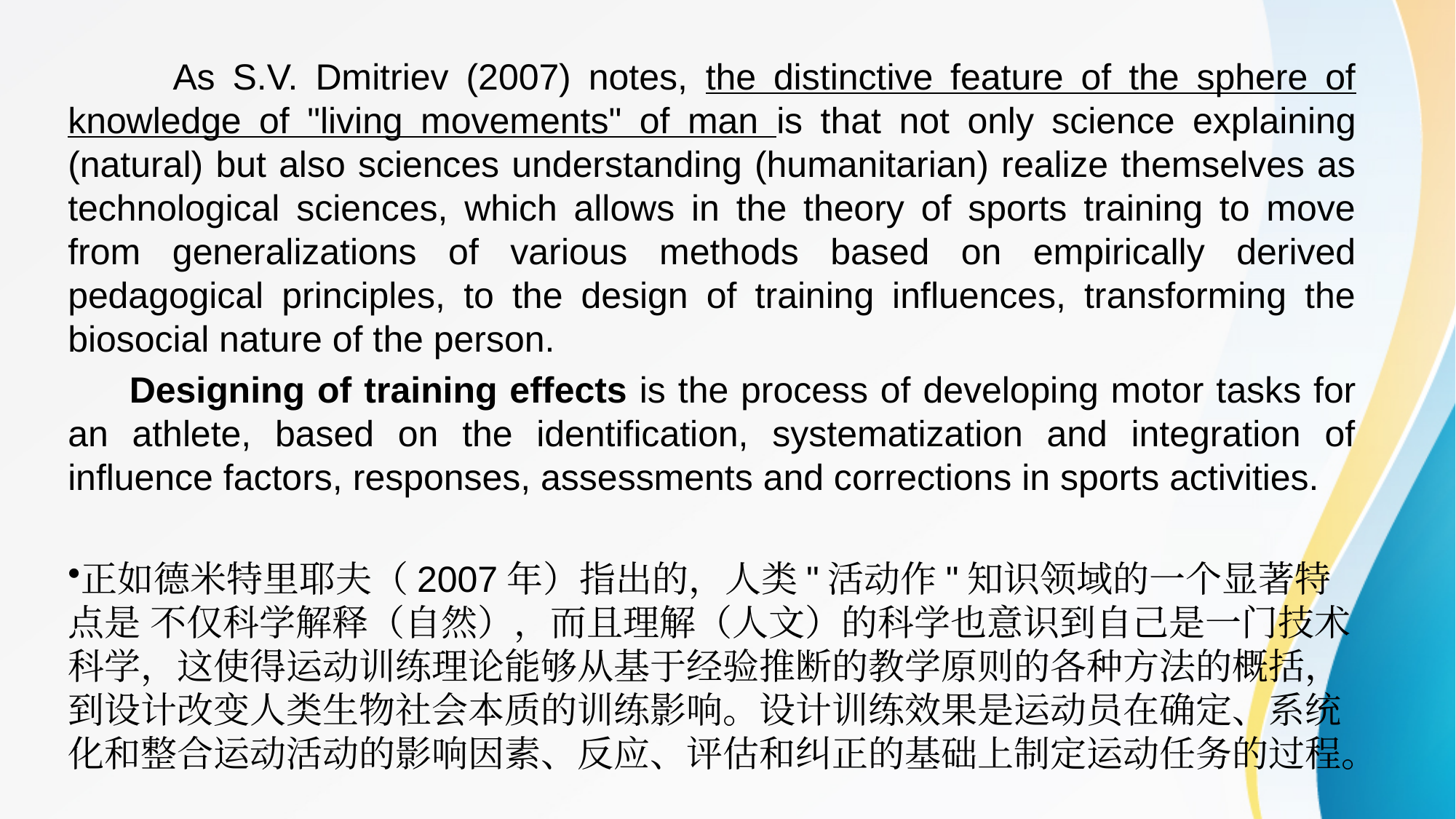

As S.V. Dmitriev (2007) notes, the distinctive feature of the sphere of knowledge of "living movements" of man is that not only science explaining (natural) but also sciences understanding (humanitarian) realize themselves as technological sciences, which allows in the theory of sports training to move from generalizations of various methods based on empirically derived pedagogical principles, to the design of training influences, transforming the biosocial nature of the person.
     Designing of training effects is the process of developing motor tasks for an athlete, based on the identification, systematization and integration of influence factors, responses, assessments and corrections in sports activities.

正如德米特里耶夫（2007年）指出的，人类"活动作"知识领域的一个显著特点是 不仅科学解释（自然），而且理解（人文）的科学也意识到自己是一门技术科学，这使得运动训练理论能够从基于经验推断的教学原则的各种方法的概括，到设计改变人类生物社会本质的训练影响。设计训练效果是运动员在确定、系统化和整合运动活动的影响因素、反应、评估和纠正的基础上制定运动任务的过程。